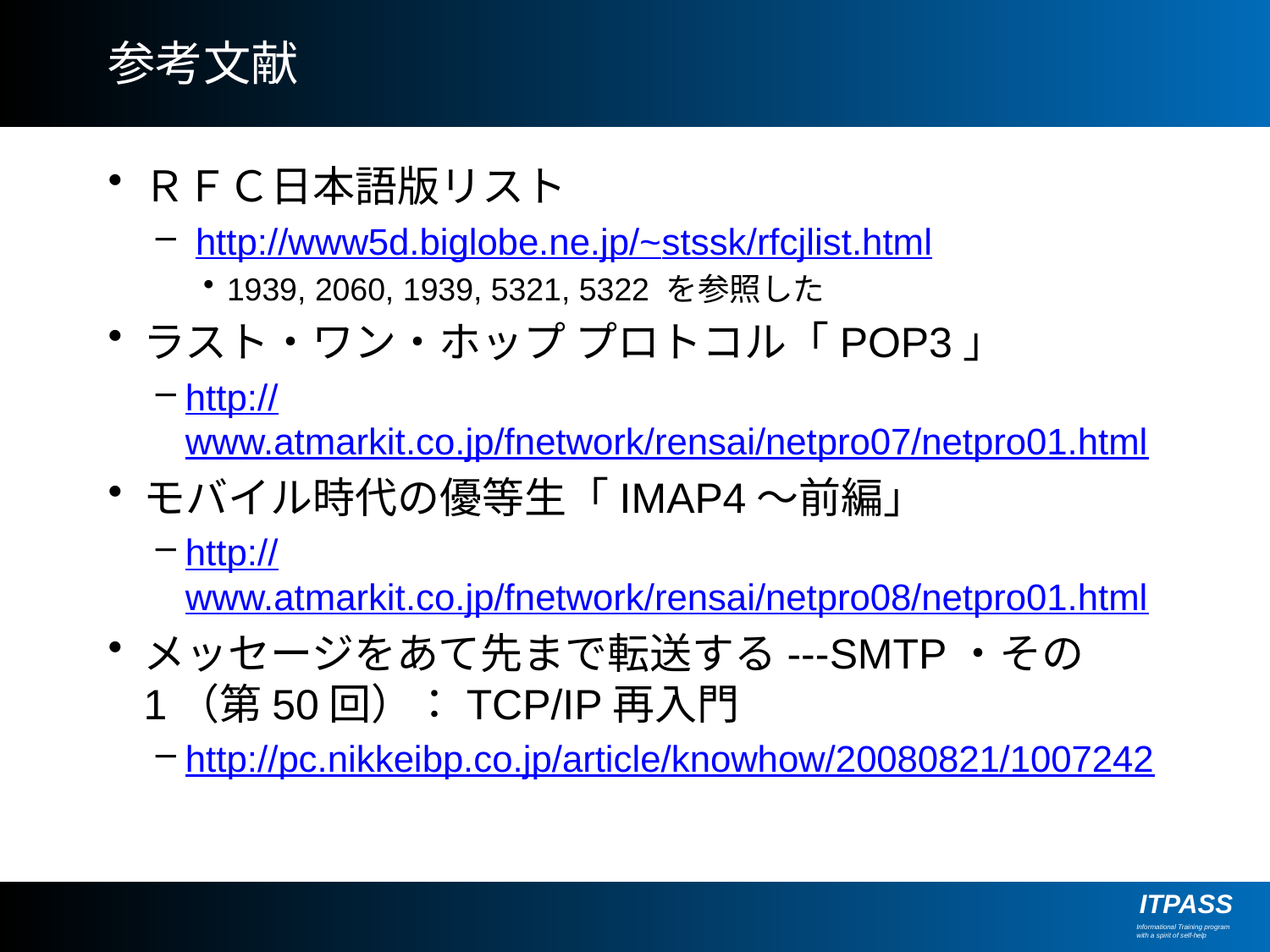

# 参考文献
ＲＦＣ日本語版リスト
 http://www5d.biglobe.ne.jp/~stssk/rfcjlist.html
1939, 2060, 1939, 5321, 5322 を参照した
ラスト・ワン・ホップ プロトコル「POP3」
http://www.atmarkit.co.jp/fnetwork/rensai/netpro07/netpro01.html
モバイル時代の優等生「IMAP4～前編」
http://www.atmarkit.co.jp/fnetwork/rensai/netpro08/netpro01.html
メッセージをあて先まで転送する---SMTP・その1（第50回）：TCP/IP再入門
http://pc.nikkeibp.co.jp/article/knowhow/20080821/1007242